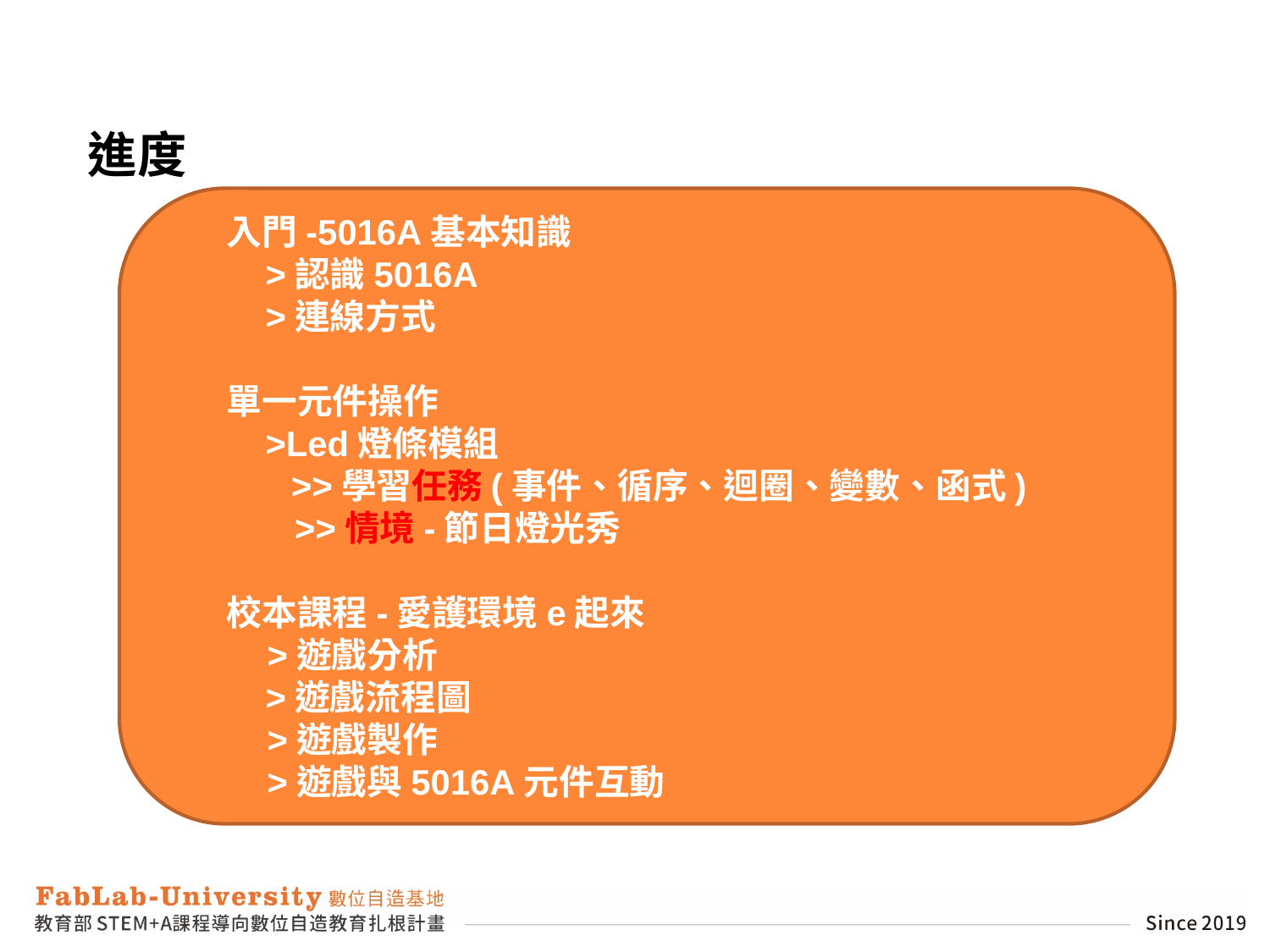

進度
入門-5016A基本知識
    >認識5016A
    >連線方式
單一元件操作
    >Led燈條模組
       >>學習任務(事件、循序、迴圈、變數、函式)
       >>情境-節日燈光秀
校本課程-愛護環境e起來
    >遊戲分析
    >遊戲流程圖
    >遊戲製作
    >遊戲與5016A元件互動